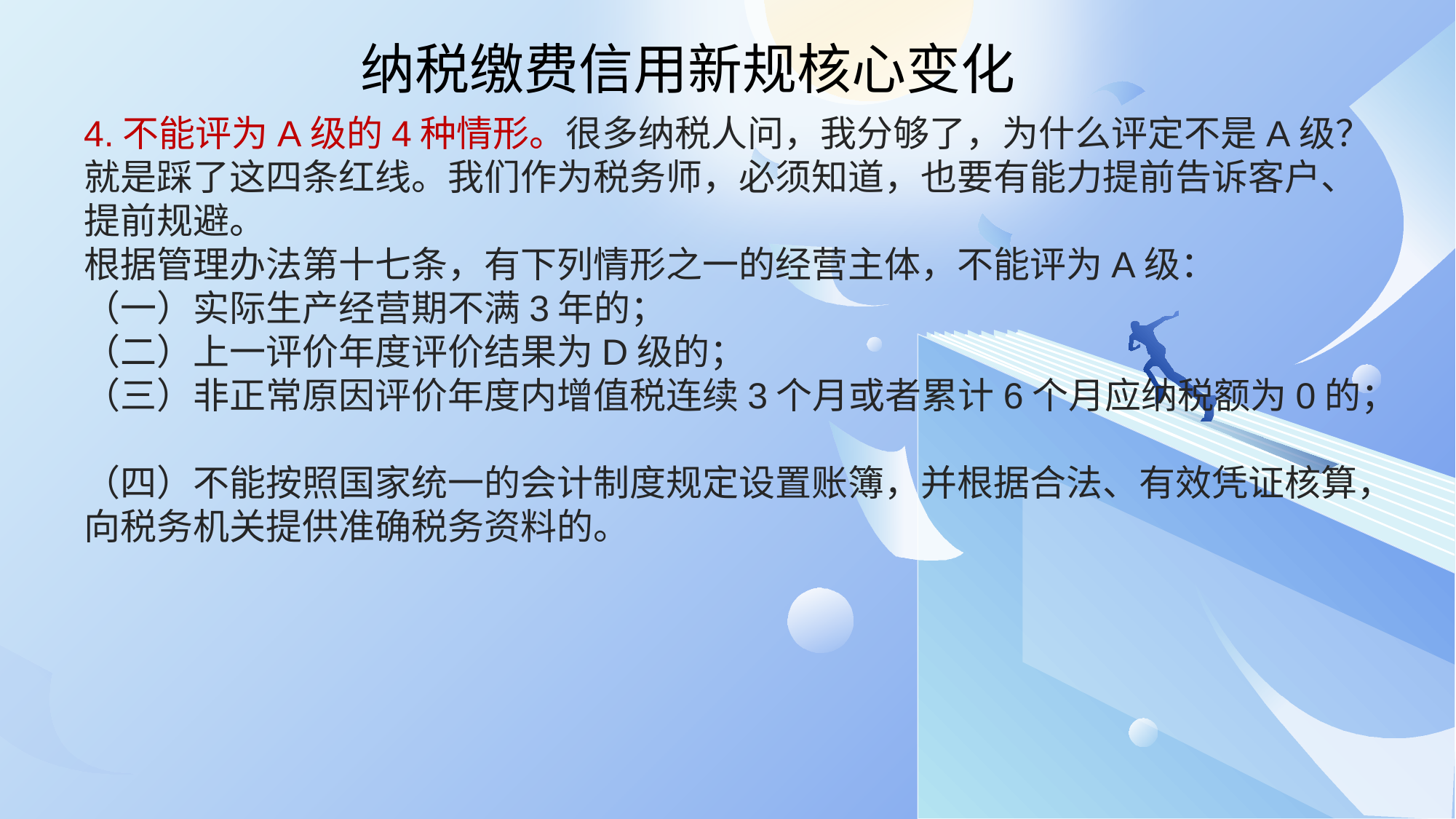

纳税缴费信用新规核心变化
4.不能评为A级的4种情形。很多纳税人问，我分够了，为什么评定不是A级？就是踩了这四条红线。我们作为税务师，必须知道，也要有能力提前告诉客户、提前规避。
根据管理办法第十七条，有下列情形之一的经营主体，不能评为A级：
（一）实际生产经营期不满3年的；
（二）上一评价年度评价结果为D级的；
（三）非正常原因评价年度内增值税连续3个月或者累计6个月应纳税额为0的；
（四）不能按照国家统一的会计制度规定设置账簿，并根据合法、有效凭证核算，向税务机关提供准确税务资料的。